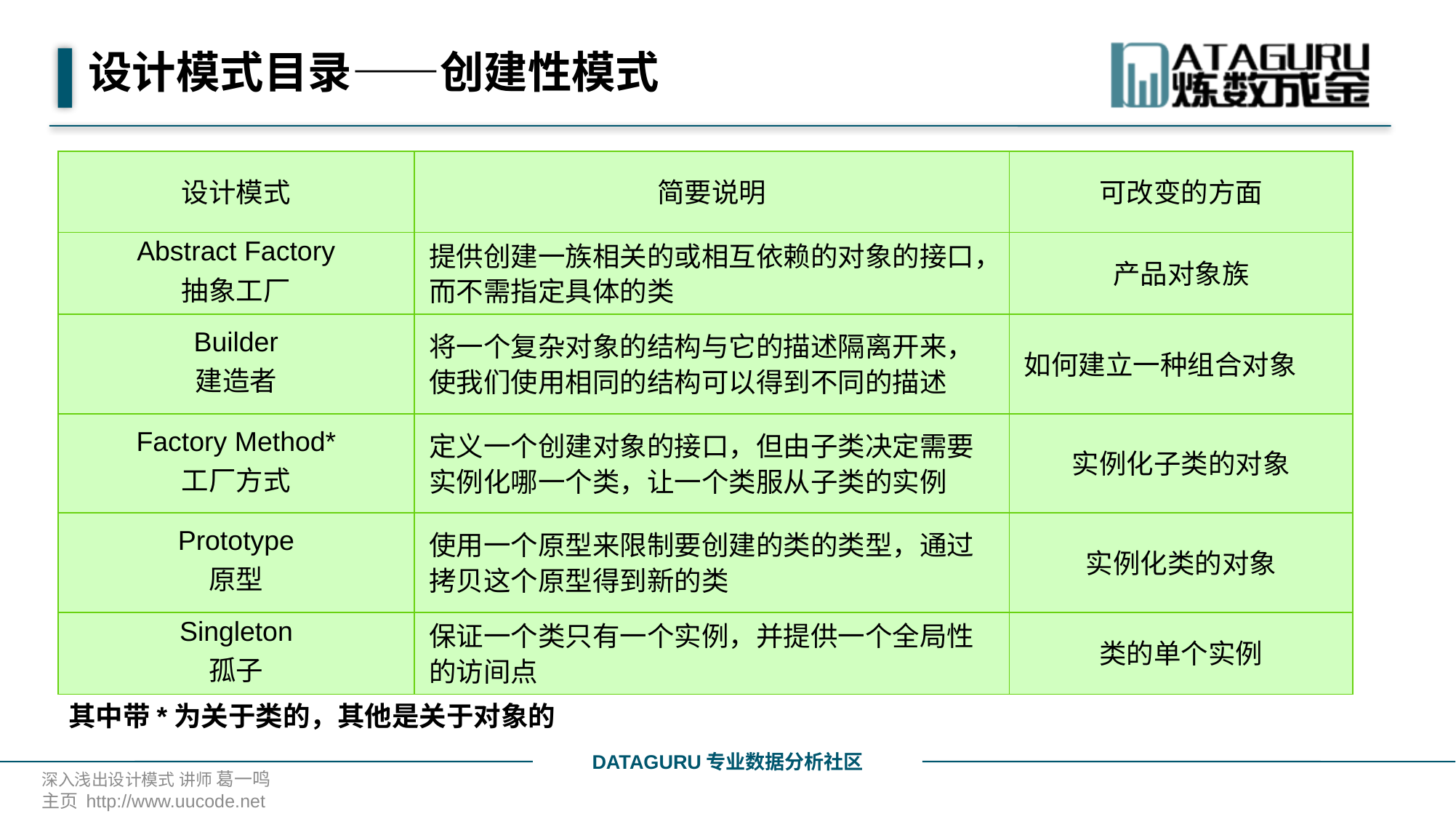

# 设计模式目录——创建性模式
| 设计模式 | 简要说明 | 可改变的方面 |
| --- | --- | --- |
| Abstract Factory 抽象工厂 | 提供创建一族相关的或相互依赖的对象的接口，而不需指定具体的类 | 产品对象族 |
| Builder 建造者 | 将一个复杂对象的结构与它的描述隔离开来，使我们使用相同的结构可以得到不同的描述 | 如何建立一种组合对象 |
| Factory Method\* 工厂方式 | 定义一个创建对象的接口，但由子类决定需要实例化哪一个类，让一个类服从子类的实例 | 实例化子类的对象 |
| Prototype 原型 | 使用一个原型来限制要创建的类的类型，通过拷贝这个原型得到新的类 | 实例化类的对象 |
| Singleton 孤子 | 保证一个类只有一个实例，并提供一个全局性的访间点 | 类的单个实例 |
其中带*为关于类的，其他是关于对象的